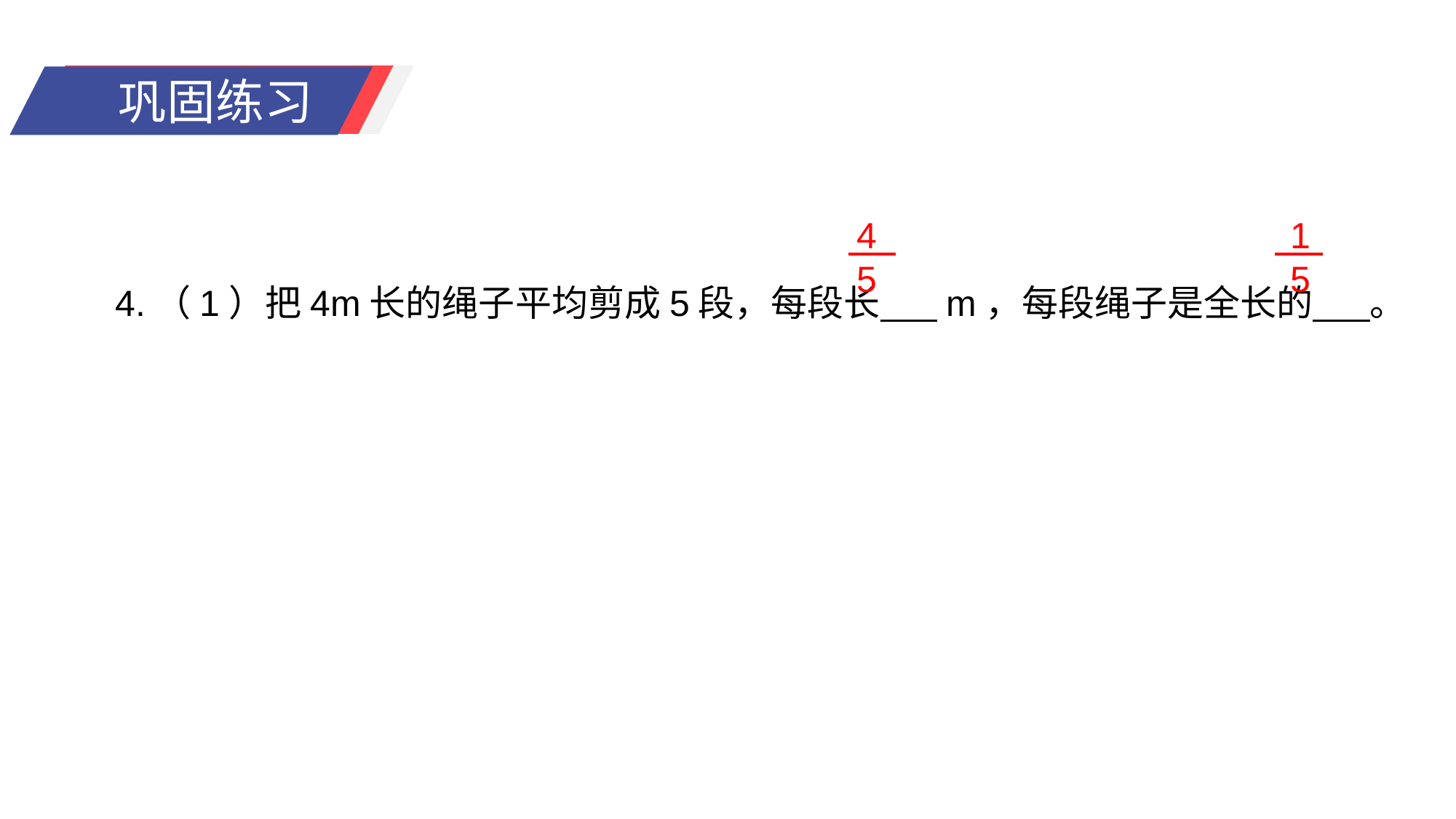

4
5
1
5
4.（1）把4m长的绳子平均剪成5段，每段长       m，每段绳子是全长的       。